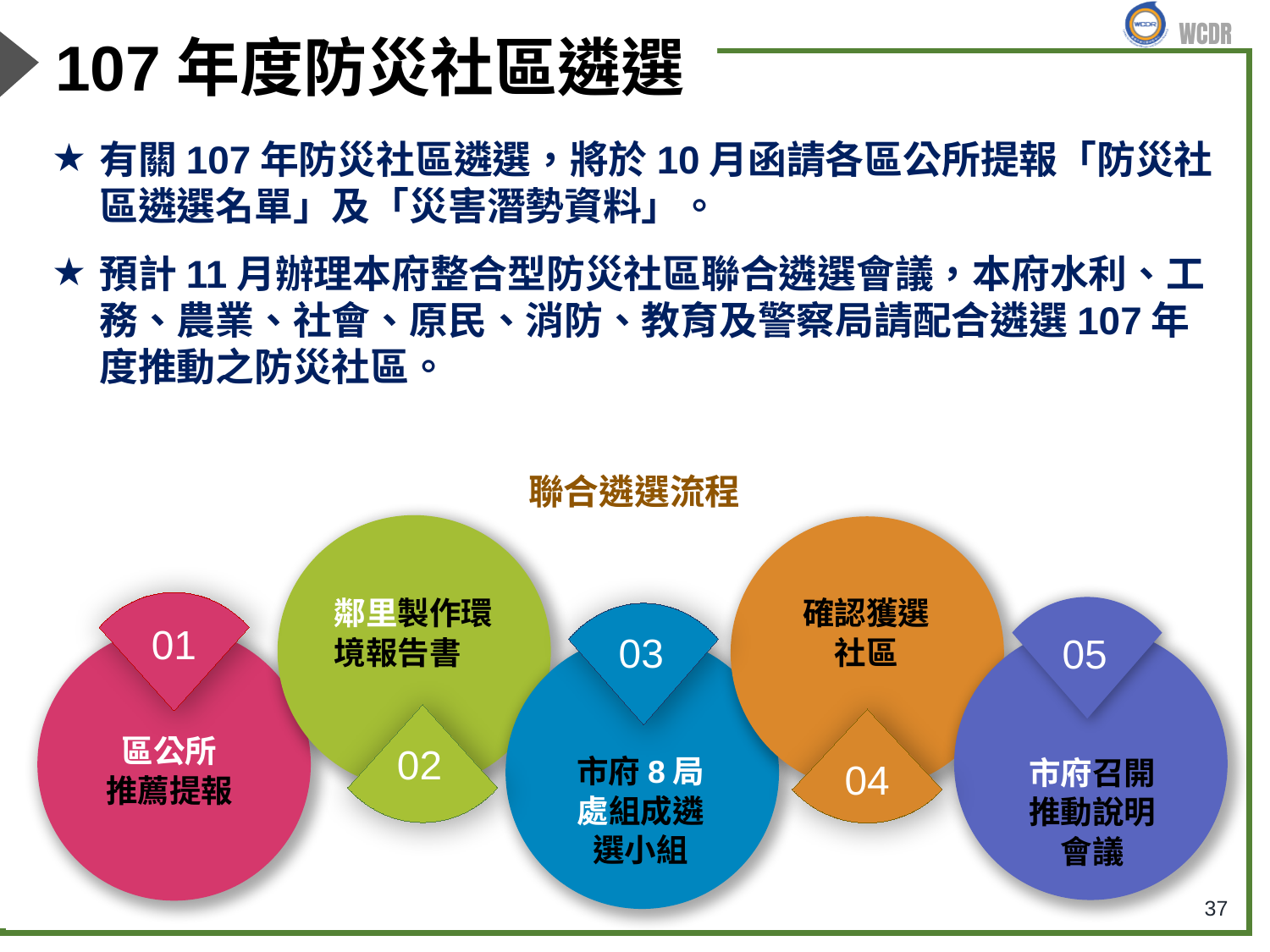

# 107年度防災社區遴選
有關107年防災社區遴選，將於10月函請各區公所提報「防災社區遴選名單」及「災害潛勢資料」。

預計11月辦理本府整合型防災社區聯合遴選會議，本府水利、工務、農業、社會、原民、消防、教育及警察局請配合遴選107年度推動之防災社區。
聯合遴選流程

鄰里製作環境報告書
確認獲選社區

01

03

05

區公所
推薦提報
02
市府8局處組成遴選小組
市府召開推動說明會議
04
37